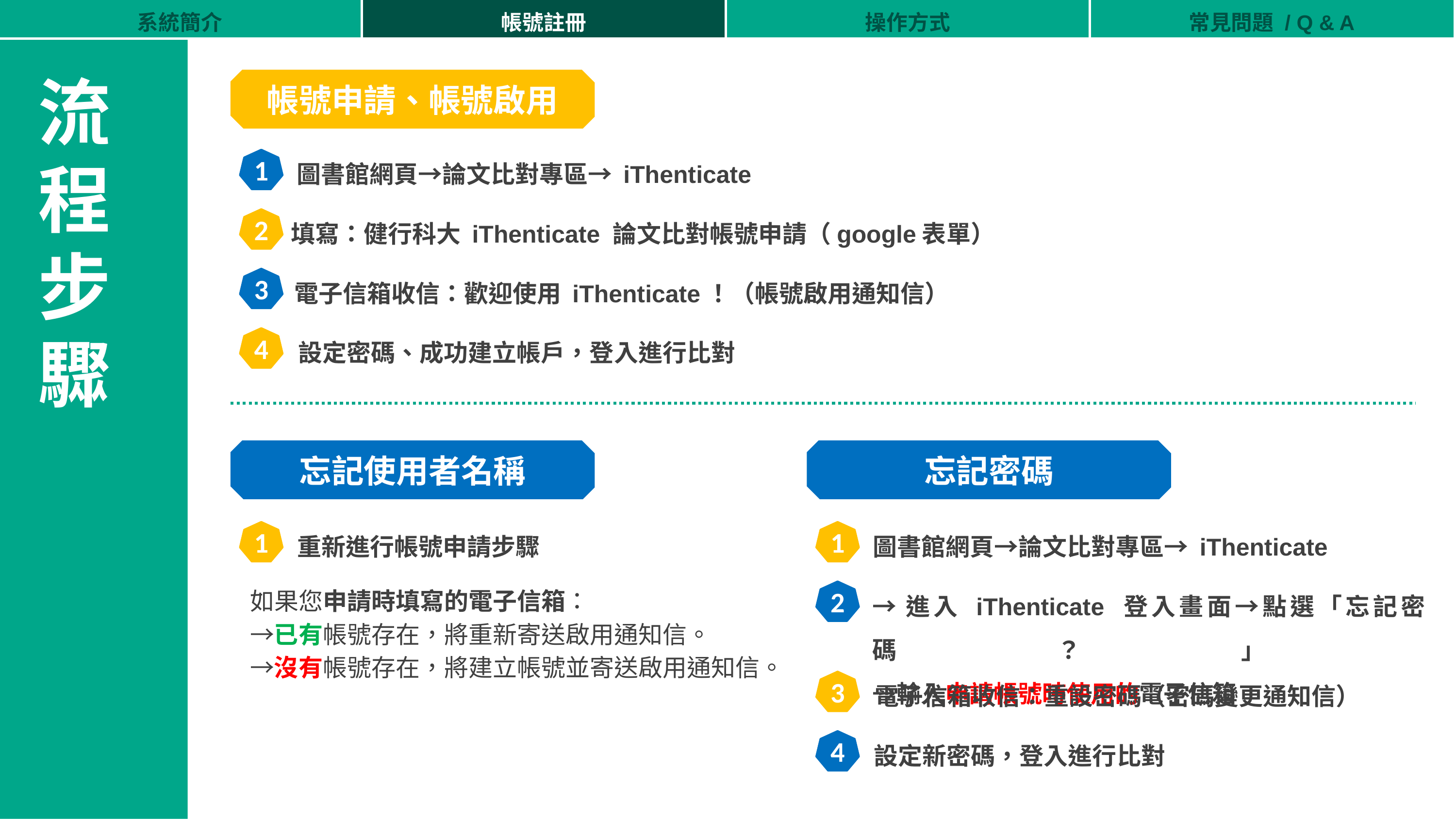

| 系統簡介 | 帳號註冊 | 操作方式 | 常見問題 / Q & A |
| --- | --- | --- | --- |
流程步驟
帳號申請、帳號啟用
1
圖書館網頁→論文比對專區→ iThenticate
2
填寫：健行科大 iThenticate 論文比對帳號申請（google表單）
3
電子信箱收信：歡迎使用 iThenticate！（帳號啟用通知信）
4
設定密碼、成功建立帳戶，登入進行比對
忘記使用者名稱
忘記密碼
1
重新進行帳號申請步驟
1
圖書館網頁→論文比對專區→ iThenticate
→進入 iThenticate 登入畫面→點選「忘記密碼？」
→輸入申請帳號時使用的電子信箱
2
如果您申請時填寫的電子信箱：
→已有帳號存在，將重新寄送啟用通知信。
→沒有帳號存在，將建立帳號並寄送啟用通知信。
3
電子信箱收信：重設密碼（密碼變更通知信）
4
設定新密碼，登入進行比對